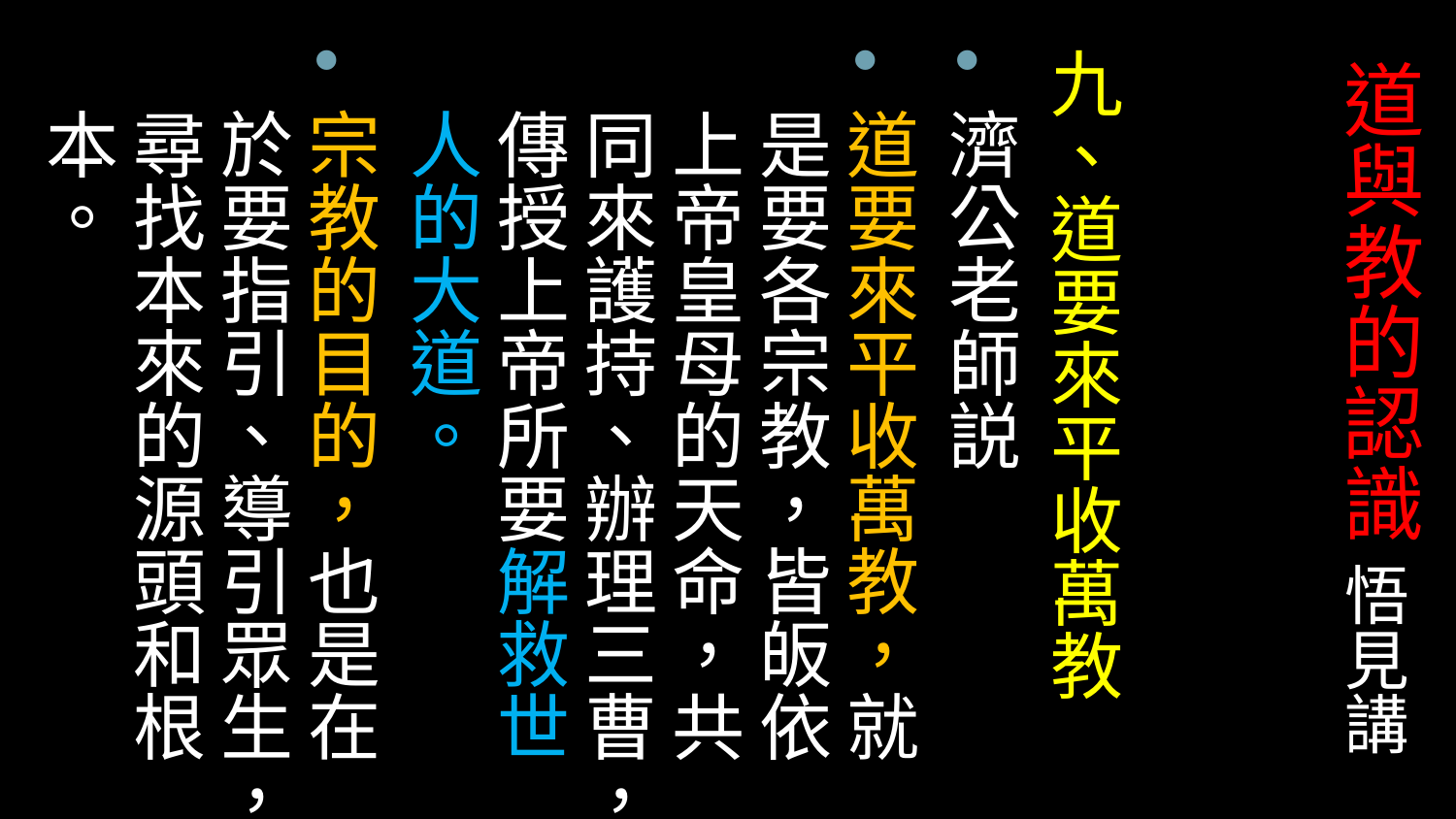

# 道與教的認識 悟見講
九、道要來平收萬教
濟公老師説
道要來平收萬教，就是要各宗教，皆皈依上帝皇母的天命，共同來護持、辦理三曹，傳授上帝所要解救世人的大道。
宗教的目的，也是在於要指引、導引眾生，尋找本來的源頭和根本。